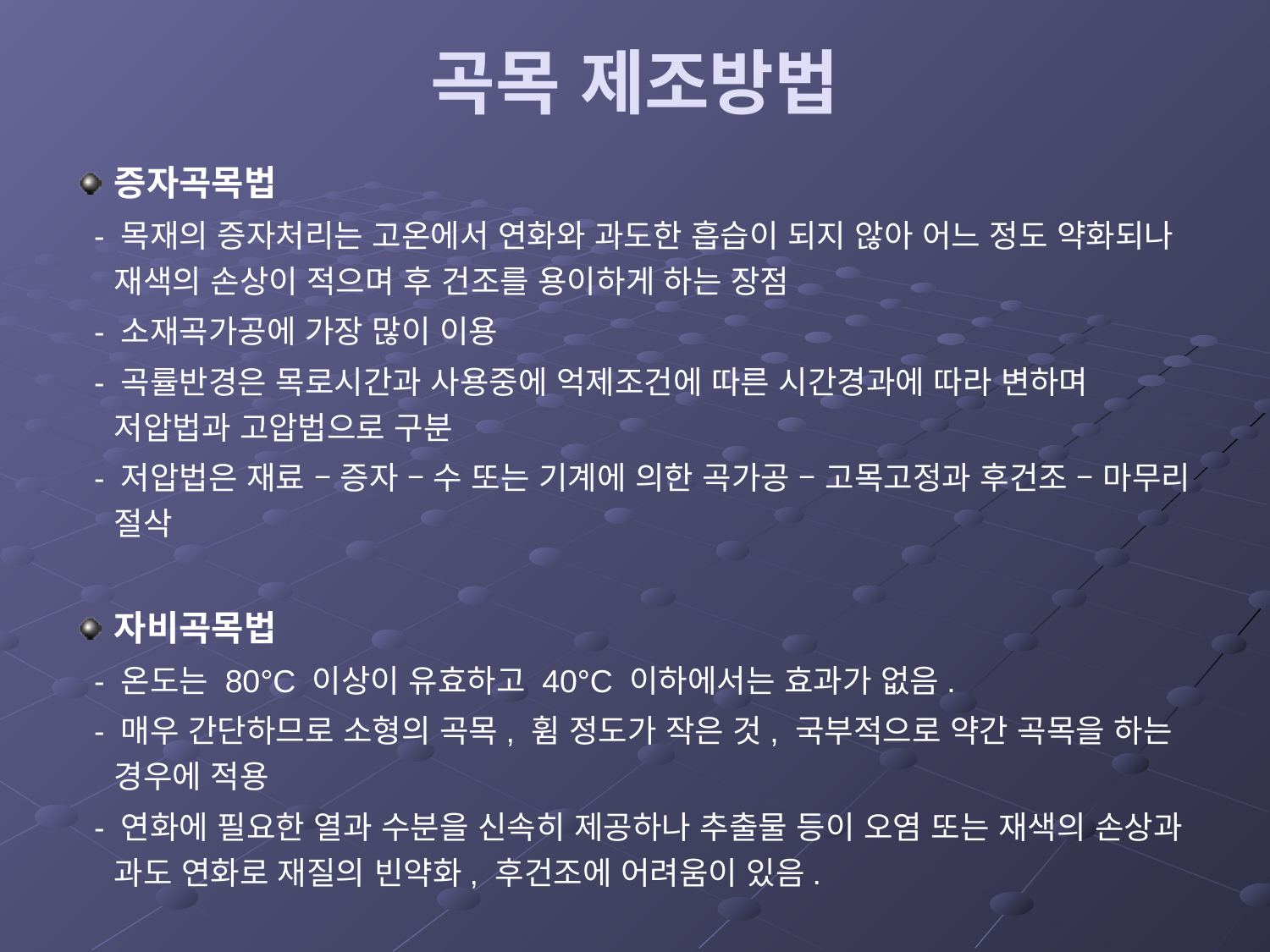

# 곡목 제조방법
증자곡목법
  - 목재의 증자처리는 고온에서 연화와 과도한 흡습이 되지 않아 어느 정도 약화되나 재색의 손상이 적으며 후 건조를 용이하게 하는 장점
  - 소재곡가공에 가장 많이 이용
  - 곡률반경은 목로시간과 사용중에 억제조건에 따른 시간경과에 따라 변하며 저압법과 고압법으로 구분
  - 저압법은 재료 – 증자 – 수 또는 기계에 의한 곡가공 – 고목고정과 후건조 – 마무리 절삭

자비곡목법
  - 온도는 80°C 이상이 유효하고 40°C 이하에서는 효과가 없음.
  - 매우 간단하므로 소형의 곡목, 휨 정도가 작은 것, 국부적으로 약간 곡목을 하는 경우에 적용
  - 연화에 필요한 열과 수분을 신속히 제공하나 추출물 등이 오염 또는 재색의 손상과 과도 연화로 재질의 빈약화, 후건조에 어려움이 있음.